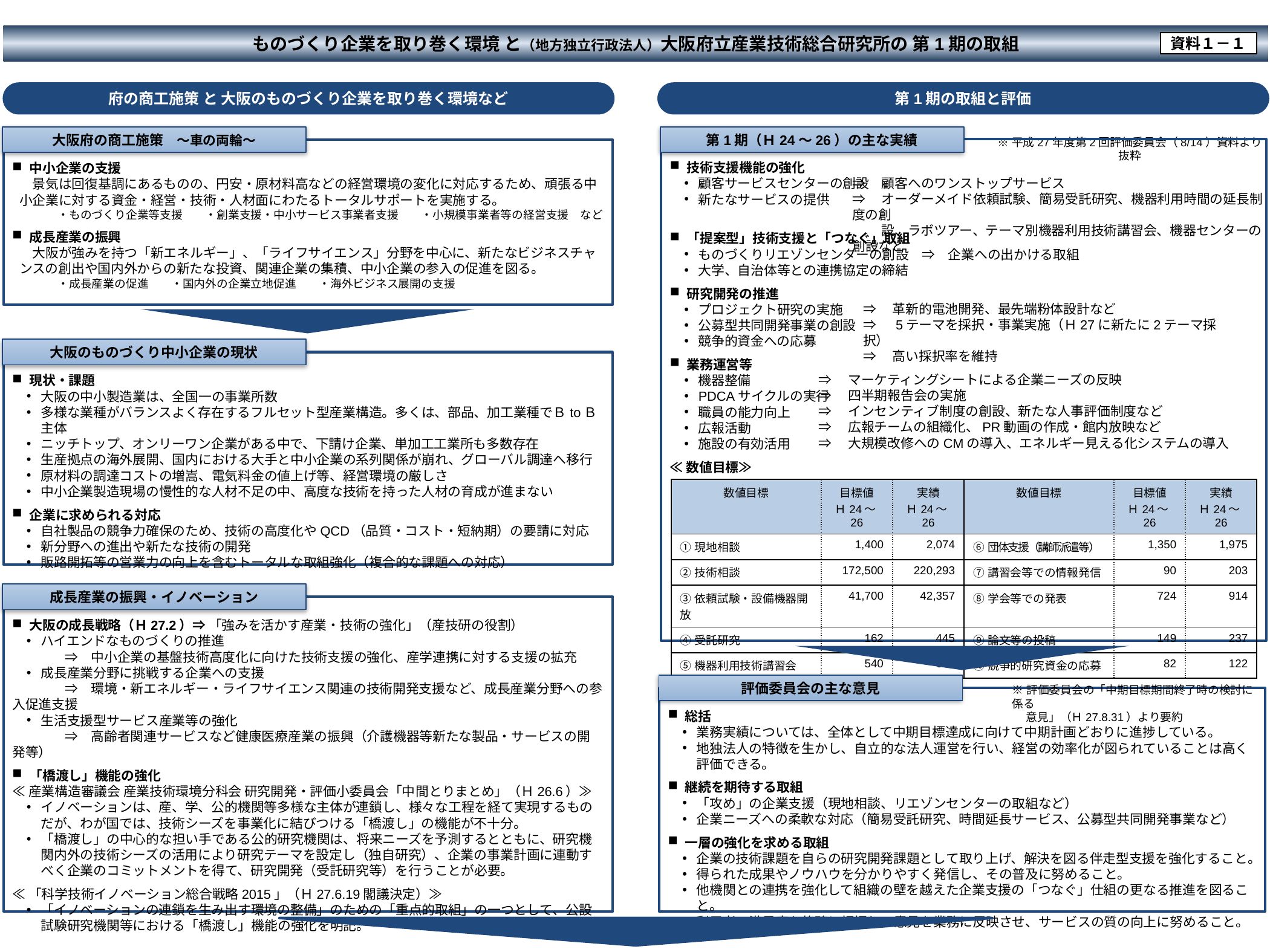

ものづくり企業を取り巻く環境 と（地方独立行政法人）大阪府立産業技術総合研究所の 第1期の取組
資料１－１
府の商工施策 と 大阪のものづくり企業を取り巻く環境など
第1期の取組と評価
大阪府の商工施策　～車の両輪～
第1期（Ｈ24～26）の主な実績

技術支援機能の強化
顧客サービスセンターの創設
新たなサービスの提供

「提案型」技術支援と「つなぐ」取組
ものづくりリエゾンセンターの創設　⇒　企業への出かける取組
大学、自治体等との連携協定の締結
研究開発の推進
プロジェクト研究の実施
公募型共同開発事業の創設
競争的資金への応募
業務運営等
機器整備
PDCAサイクルの実行
職員の能力向上
広報活動
施設の有効活用
≪数値目標≫

⇒　顧客へのワンストップサービス
⇒　オーダーメイド依頼試験、簡易受託研究、機器利用時間の延長制度の創
　　 設、ラボツアー、テーマ別機器利用技術講習会、機器センターの創設など

⇒　革新的電池開発、最先端粉体設計など
⇒　5テーマを採択・事業実施（Ｈ27に新たに2テーマ採択）
⇒　高い採択率を維持

⇒　マーケティングシートによる企業ニーズの反映
⇒　四半期報告会の実施
⇒　インセンティブ制度の創設、新たな人事評価制度など
⇒　広報チームの組織化、PR動画の作成・館内放映など
⇒　大規模改修へのCMの導入、エネルギー見える化システムの導入

中小企業の支援
　景気は回復基調にあるものの、円安・原材料高などの経営環境の変化に対応するため、頑張る中小企業に対する資金・経営・技術・人材面にわたるトータルサポートを実施する。
　　　　・ものづくり企業等支援　　・創業支援・中小サービス事業者支援　　・小規模事業者等の経営支援　など
成長産業の振興
　大阪が強みを持つ「新エネルギー」、「ライフサイエンス」分野を中心に、新たなビジネスチャンスの創出や国内外からの新たな投資、関連企業の集積、中小企業の参入の促進を図る。
　　　　・成長産業の促進　　・国内外の企業立地促進　　・海外ビジネス展開の支援

※平成27年度第2回評価委員会（8/14）資料より抜粋

大阪のものづくり中小企業の現状

現状・課題
大阪の中小製造業は、全国一の事業所数
多様な業種がバランスよく存在するフルセット型産業構造。多くは、部品、加工業種でＢtoＢ主体
ニッチトップ、オンリーワン企業がある中で、下請け企業、単加工工業所も多数存在
生産拠点の海外展開、国内における大手と中小企業の系列関係が崩れ、グローバル調達へ移行
原材料の調達コストの増嵩、電気料金の値上げ等、経営環境の厳しさ
中小企業製造現場の慢性的な人材不足の中、高度な技術を持った人材の育成が進まない
企業に求められる対応
自社製品の競争力確保のため、技術の高度化やQCD（品質・コスト・短納期）の要請に対応
新分野への進出や新たな技術の開発
販路開拓等の営業力の向上を含むトータルな取組強化（複合的な課題への対応）
| 数値目標 | 目標値 Ｈ24～26 | 実績 Ｈ24～26 | 数値目標 | 目標値 Ｈ24～26 | 実績 Ｈ24～26 |
| --- | --- | --- | --- | --- | --- |
| ①現地相談 | 1,400 | 2,074 | ⑥団体支援（講師派遣等） | 1,350 | 1,975 |
| ②技術相談 | 172,500 | 220,293 | ⑦講習会等での情報発信 | 90 | 203 |
| ③依頼試験・設備機器開放 | 41,700 | 42,357 | ⑧学会等での発表 | 724 | 914 |
| ④受託研究 | 162 | 445 | ⑨論文等の投稿 | 149 | 237 |
| ⑤機器利用技術講習会 | 540 | 685 | ⑩競争的研究資金の応募 | 82 | 122 |
成長産業の振興・イノベーション

大阪の成長戦略（Ｈ27.2）⇒ 「強みを活かす産業・技術の強化」（産技研の役割）
ハイエンドなものづくりの推進
　　　　⇒　中小企業の基盤技術高度化に向けた技術支援の強化、産学連携に対する支援の拡充
成長産業分野に挑戦する企業への支援
　　　　⇒　環境・新エネルギー・ライフサイエンス関連の技術開発支援など、成長産業分野への参入促進支援
生活支援型サービス産業等の強化
　　　　⇒　高齢者関連サービスなど健康医療産業の振興（介護機器等新たな製品・サービスの開発等）
「橋渡し」機能の強化
≪産業構造審議会 産業技術環境分科会 研究開発・評価小委員会「中間とりまとめ」（Ｈ26.6）≫
イノベーションは、産、学、公的機関等多様な主体が連鎖し、様々な工程を経て実現するものだが、わが国では、技術シーズを事業化に結びつける「橋渡し」の機能が不十分。
「橋渡し」の中心的な担い手である公的研究機関は、将来ニーズを予測するとともに、研究機関内外の技術シーズの活用により研究テーマを設定し（独自研究）、企業の事業計画に連動すべく企業のコミットメントを得て、研究開発（受託研究等）を行うことが必要。
≪「科学技術イノベーション総合戦略2015」（Ｈ27.6.19閣議決定）≫
「イノベーションの連鎖を生み出す環境の整備」のための「重点的取組」の一つとして、公設試験研究機関等における「橋渡し」機能の強化を明記。

評価委員会の主な意見

総括
業務実績については、全体として中期目標達成に向けて中期計画どおりに進捗している。
地独法人の特徴を生かし、自立的な法人運営を行い、経営の効率化が図られていることは高く評価できる。
継続を期待する取組
「攻め」の企業支援（現地相談、リエゾンセンターの取組など）
企業ニーズへの柔軟な対応（簡易受託研究、時間延長サービス、公募型共同開発事業など）
一層の強化を求める取組
企業の技術課題を自らの研究開発課題として取り上げ、解決を図る伴走型支援を強化すること。
得られた成果やノウハウを分かりやすく発信し、その普及に努めること。
他機関との連携を強化して組織の壁を越えた企業支援の「つなぐ」仕組の更なる推進を図ること。
利用者の満足度を的確に把握し、意見を業務に反映させ、サービスの質の向上に努めること。
※評価委員会の「中期目標期間終了時の検討に係る
　 意見」（Ｈ27.8.31）より要約